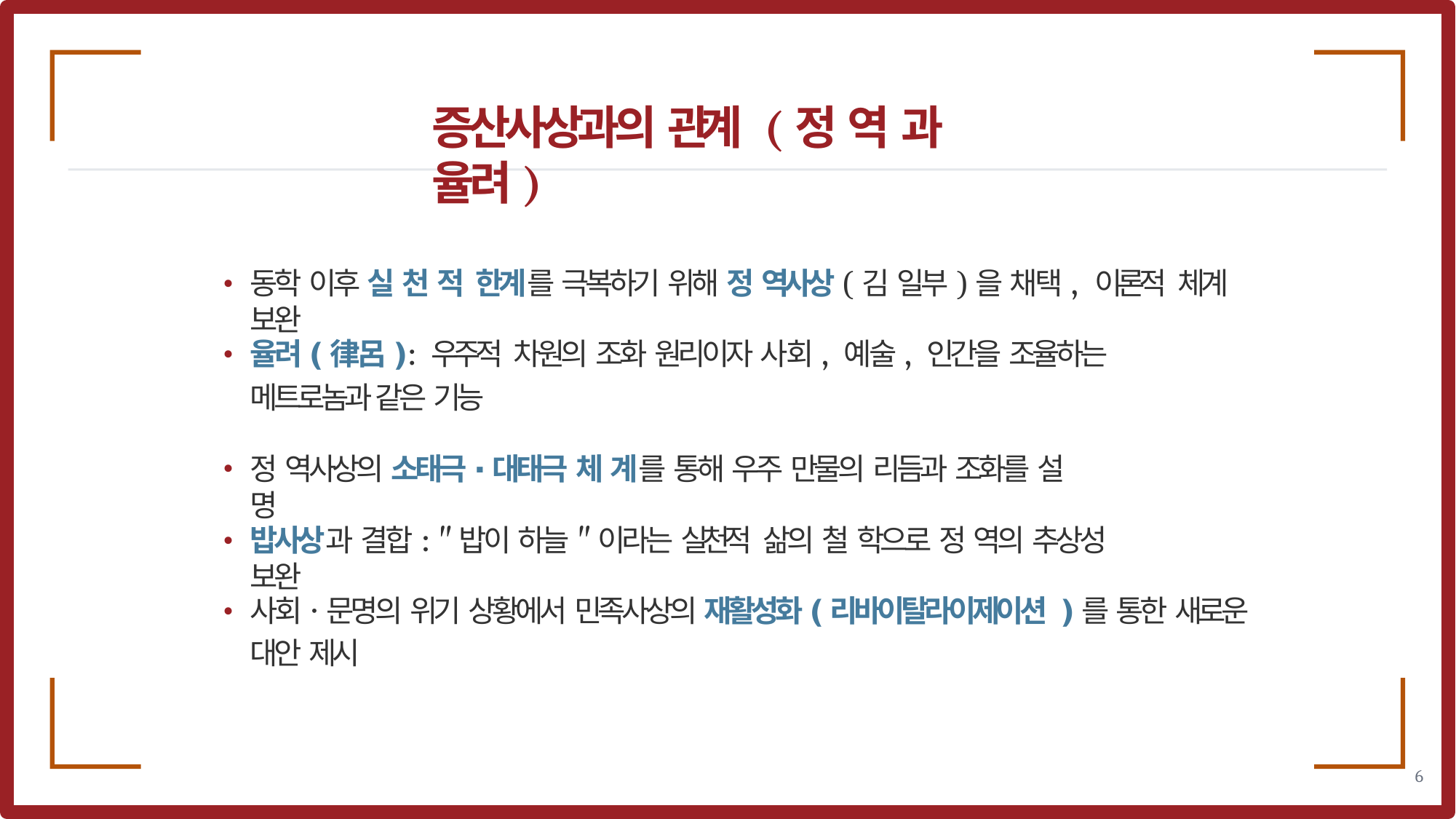

# 증산사상과의 관계 (정 역 과 율려)

•
동학 이후 실 천 적 한계를 극복하기 위해 정 역사상(김 일부)을 채택, 이론적 체계 보완
율려(律呂): 우주적 차원의 조화 원리이자 사회, 예술, 인간을 조율하는 메트로놈과 같은 기능
•
•
정 역사상의 소태극·대태극 체 계를 통해 우주 만물의 리듬과 조화를 설 명
•
밥사상과 결합: "밥이 하늘"이라는 실천적 삶의 철 학으로 정 역의 추상성 보완
사회·문명의 위기 상황에서 민족사상의 재활성화(리바이탈라이제이션 )를 통한 새로운 대안 제시
•
6